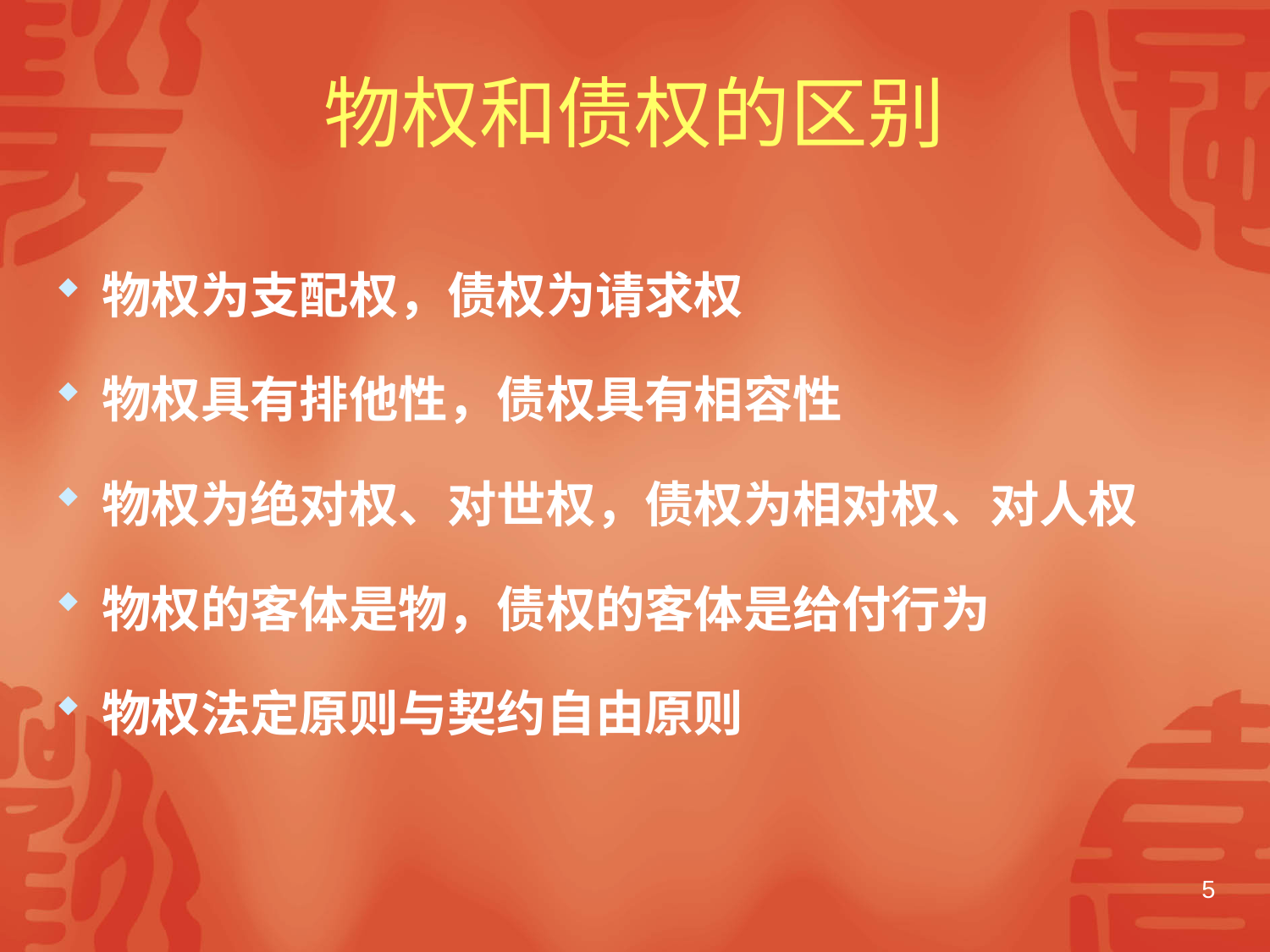

# 物权和债权的区别
物权为支配权，债权为请求权
物权具有排他性，债权具有相容性
物权为绝对权、对世权，债权为相对权、对人权
物权的客体是物，债权的客体是给付行为
物权法定原则与契约自由原则

5